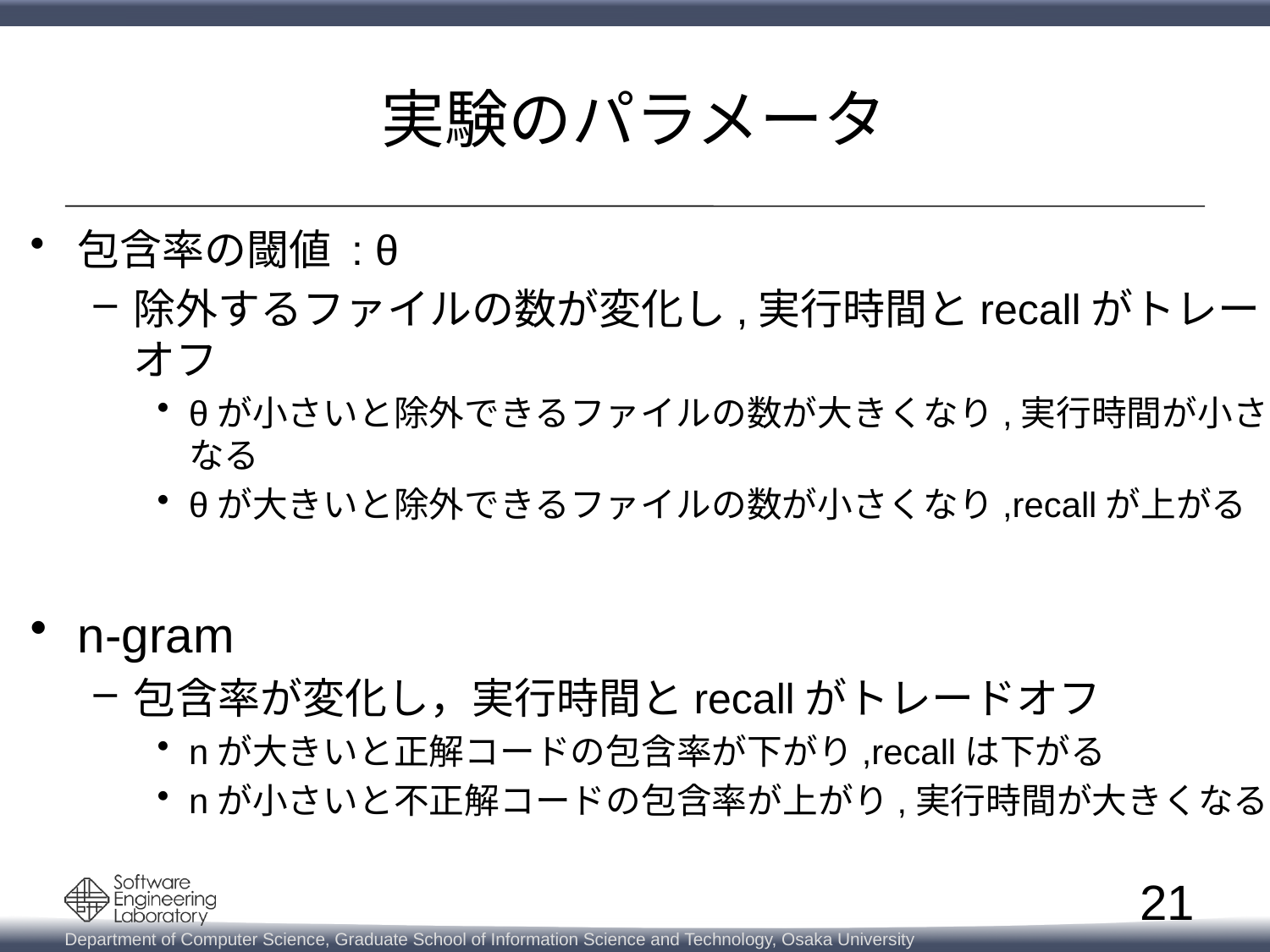

# 実験のパラメータ
包含率の閾値 : θ
除外するファイルの数が変化し,実行時間とrecallがトレードオフ
θが小さいと除外できるファイルの数が大きくなり,実行時間が小さくなる
θが大きいと除外できるファイルの数が小さくなり,recallが上がる

n-gram
包含率が変化し，実行時間とrecallがトレードオフ
nが大きいと正解コードの包含率が下がり,recallは下がる
nが小さいと不正解コードの包含率が上がり,実行時間が大きくなる

21